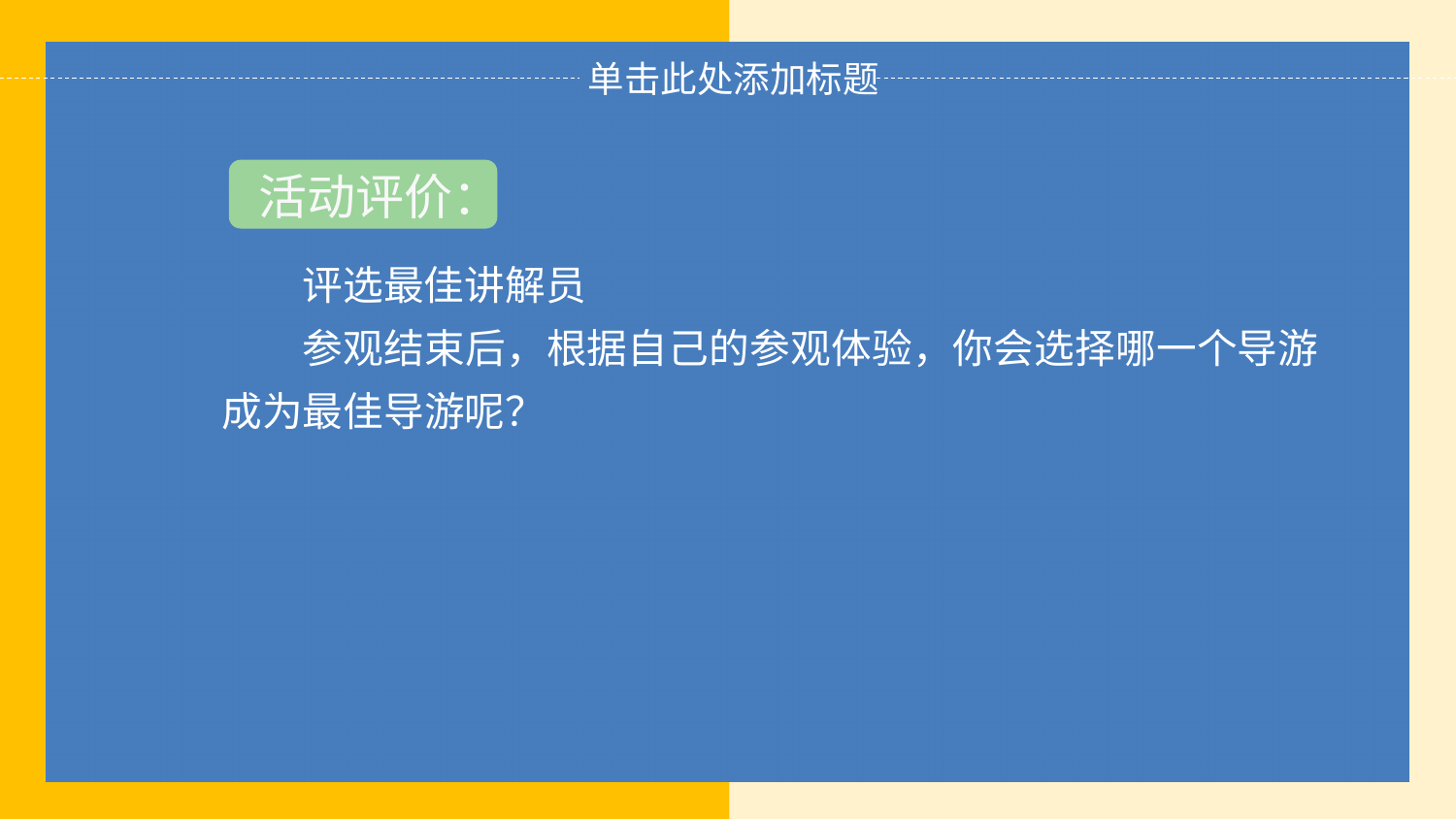

活动评价：

评选最佳讲解员
参观结束后，根据自己的参观体验，你会选择哪一个导游成为最佳导游呢？